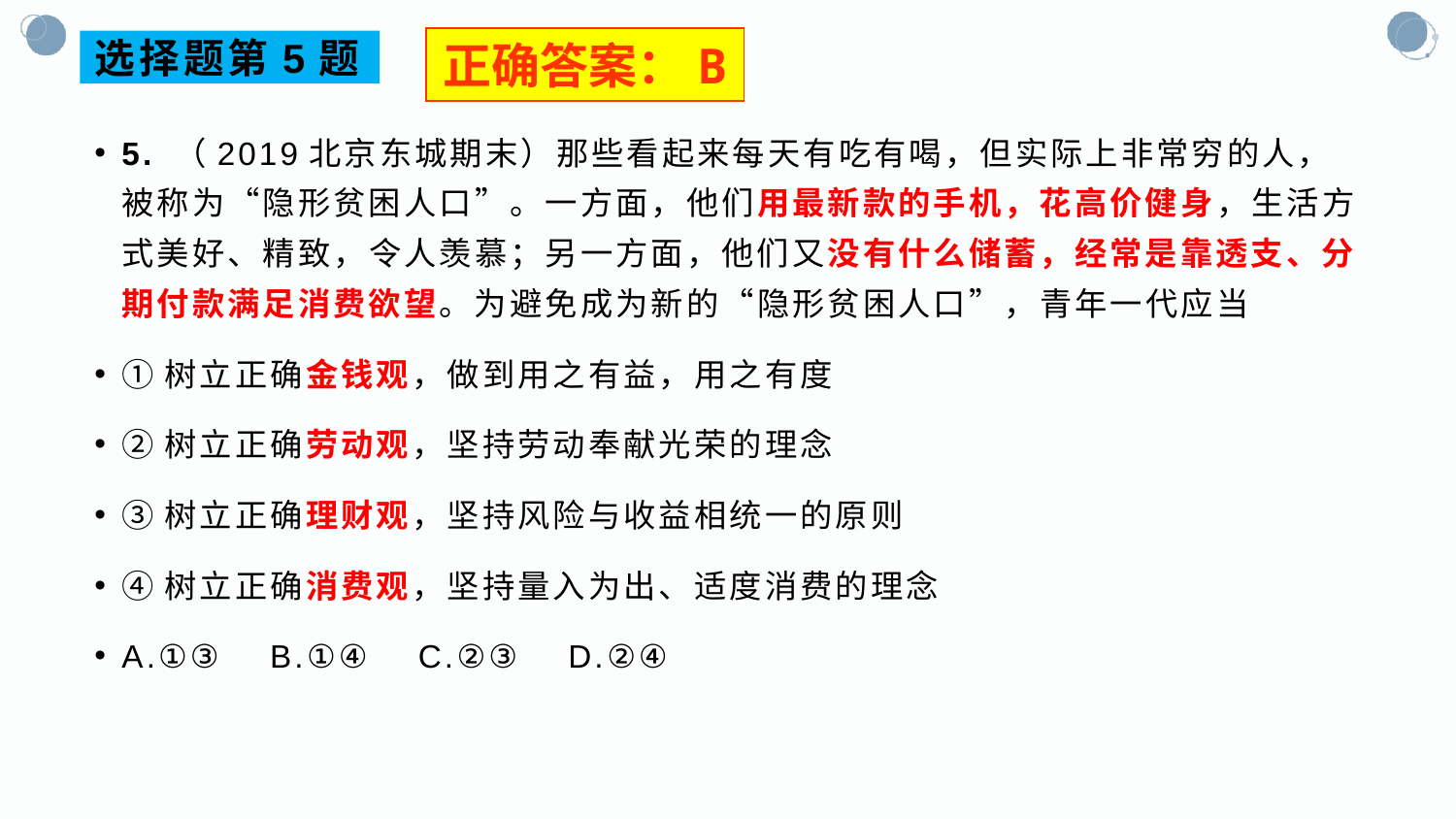

正确答案：B
# 选择题第5题
5. （2019北京东城期末）那些看起来每天有吃有喝，但实际上非常穷的人，被称为“隐形贫困人口”。一方面，他们用最新款的手机，花高价健身，生活方式美好、精致，令人羡慕；另一方面，他们又没有什么储蓄，经常是靠透支、分期付款满足消费欲望。为避免成为新的“隐形贫困人口”，青年一代应当
①树立正确金钱观，做到用之有益，用之有度
②树立正确劳动观，坚持劳动奉献光荣的理念
③树立正确理财观，坚持风险与收益相统一的原则
④树立正确消费观，坚持量入为出、适度消费的理念
A.①③    B.①④    C.②③    D.②④